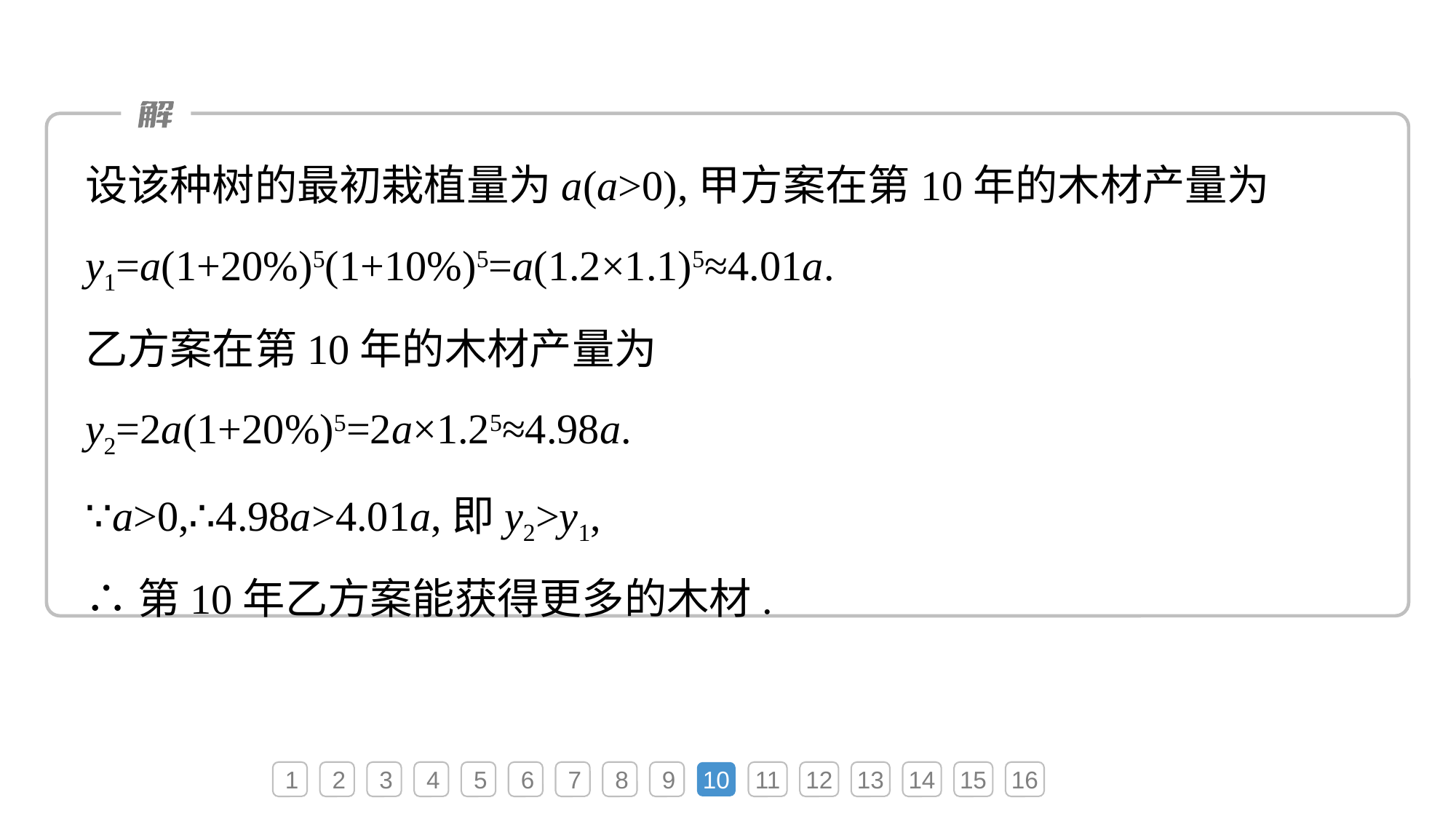

设该种树的最初栽植量为a(a>0),甲方案在第10年的木材产量为y1=a(1+20%)5(1+10%)5=a(1.2×1.1)5≈4.01a.
乙方案在第10年的木材产量为
y2=2a(1+20%)5=2a×1.25≈4.98a.
∵a>0,∴4.98a>4.01a,即y2>y1,
∴第10年乙方案能获得更多的木材.
1
2
3
4
5
6
7
8
9
10
11
12
13
14
15
16